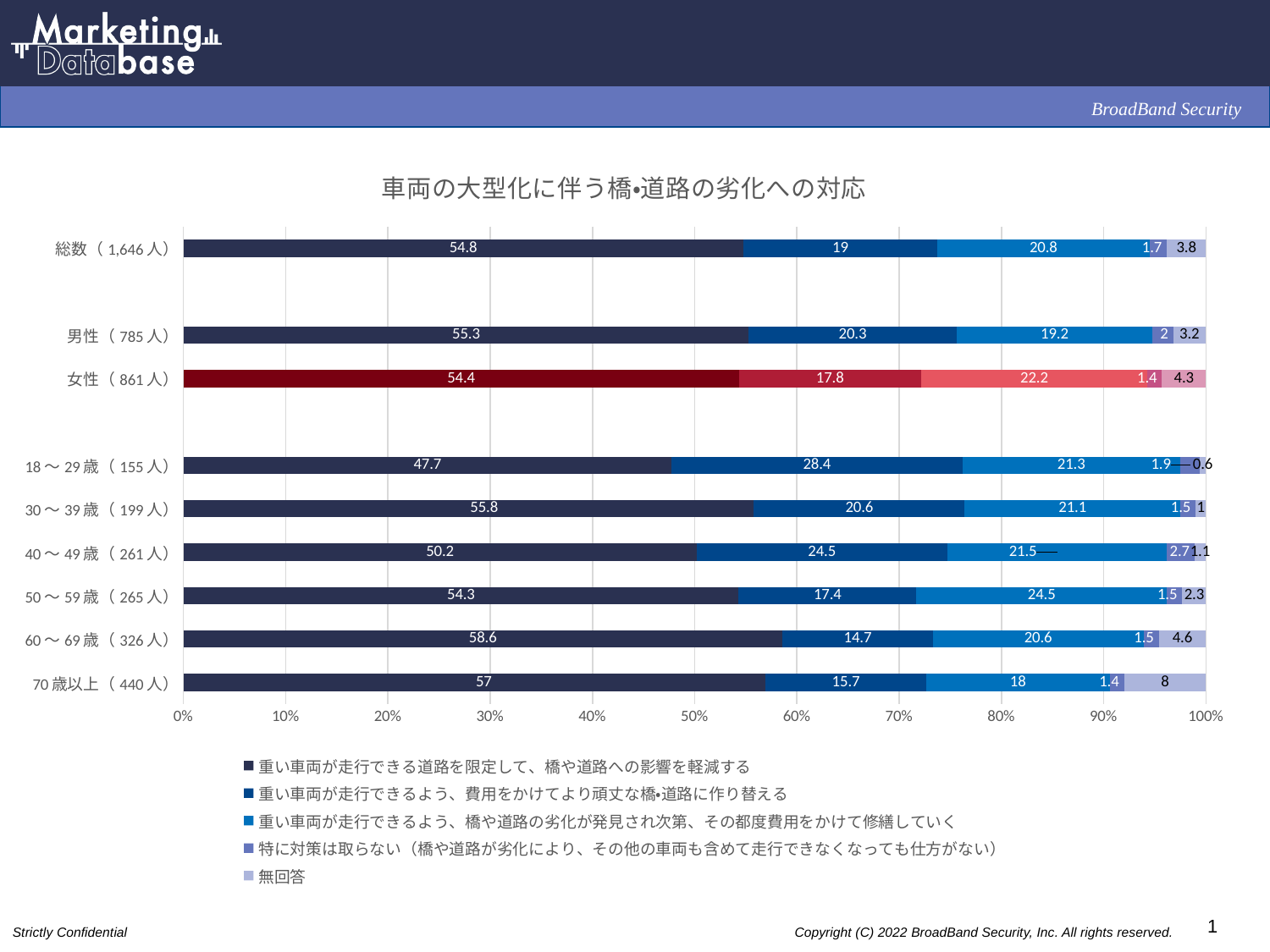

### Chart: 車両の大型化に伴う橋・道路の劣化への対応

| Category | 重い車両が走行できる道路を限定して、橋や道路への影響を軽減する | 重い車両が走行できるよう、費用をかけてより頑丈な橋・道路に作り替える | 重い車両が走行できるよう、橋や道路の劣化が発見され次第、その都度費用をかけて修繕していく | 特に対策は取らない（橋や道路が劣化により、その他の車両も含めて走行できなくなっても仕方がない） | 無回答 |
|---|---|---|---|---|---|
| 総数（1,646人） | 54.8 | 19.0 | 20.8 | 1.7 | 3.8 |
|  | None | None | None | None | None |
| 男性（785人） | 55.3 | 20.3 | 19.2 | 2.0 | 3.2 |
| 女性（861人） | 54.4 | 17.8 | 22.2 | 1.4 | 4.3 |
|  | None | None | None | None | None |
| 18～29歳（155人） | 47.7 | 28.4 | 21.3 | 1.9 | 0.6 |
| 30～39歳（199人） | 55.8 | 20.6 | 21.1 | 1.5 | 1.0 |
| 40～49歳（261人） | 50.2 | 24.5 | 21.5 | 2.7 | 1.1 |
| 50～59歳（265人） | 54.3 | 17.4 | 24.5 | 1.5 | 2.3 |
| 60～69歳（326人） | 58.6 | 14.7 | 20.6 | 1.5 | 4.6 |
| 70歳以上（440人） | 57.0 | 15.7 | 18.0 | 1.4 | 8.0 |